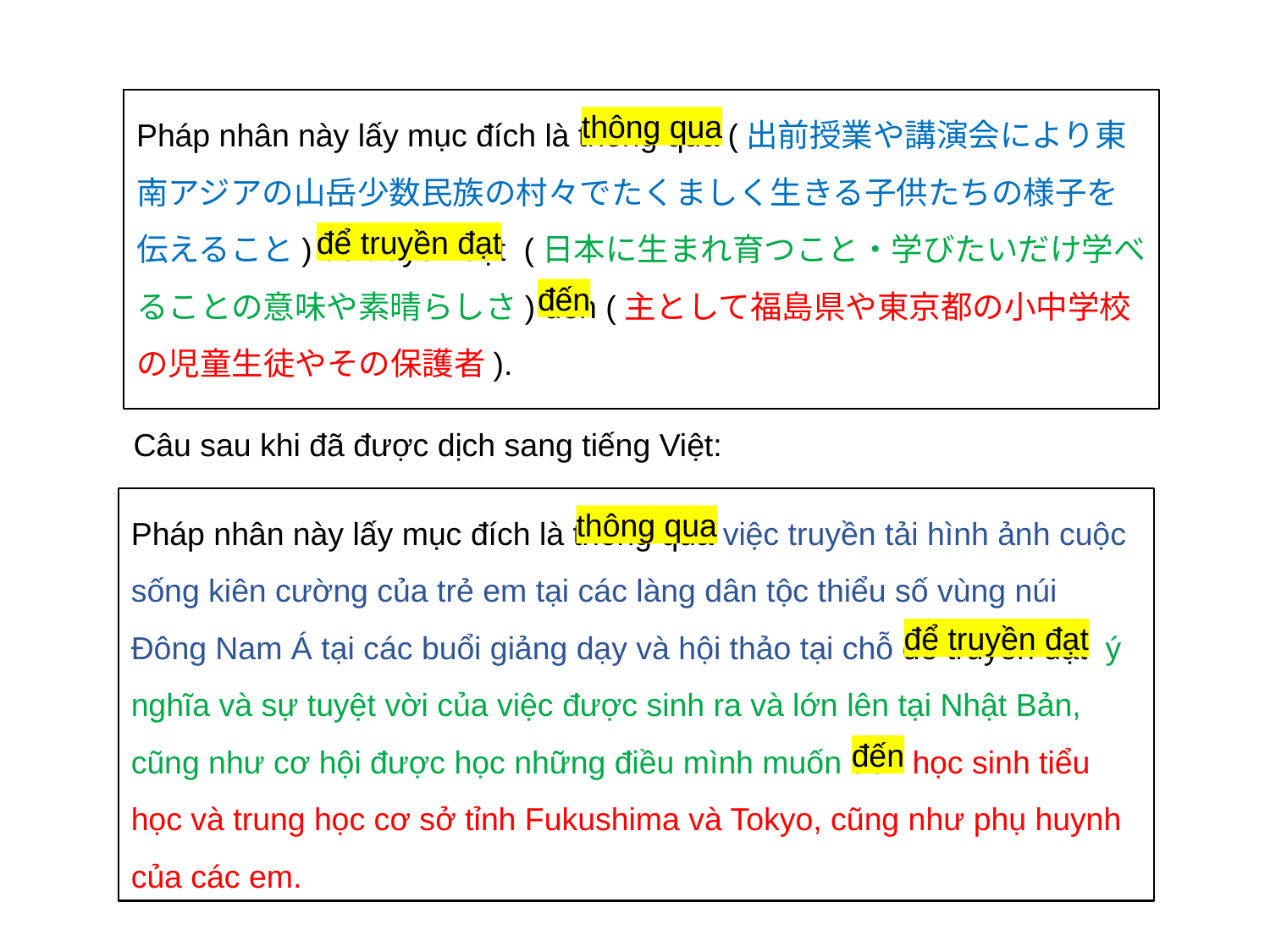

Pháp nhân này lấy mục đích là thông qua (出前授業や講演会により東南アジアの山岳少数民族の村々でたくましく生きる子供たちの様子を伝えること) để truyền đạt  (日本に生まれ育つこと・学びたいだけ学べることの意味や素晴らしさ) đến (主として福島県や東京都の小中学校の児童生徒やその保護者).
thông qua
để truyền đạt
đến
|  |  |
| --- | --- |
Câu sau khi đã được dịch sang tiếng Việt:

Pháp nhân này lấy mục đích là thông qua việc truyền tải hình ảnh cuộc sống kiên cường của trẻ em tại các làng dân tộc thiểu số vùng núi Đông Nam Á tại các buổi giảng dạy và hội thảo tại chỗ để truyền đạt  ý nghĩa và sự tuyệt vời của việc được sinh ra và lớn lên tại Nhật Bản, cũng như cơ hội được học những điều mình muốn đến học sinh tiểu học và trung học cơ sở tỉnh Fukushima và Tokyo, cũng như phụ huynh của các em.
thông qua
để truyền đạt
đến